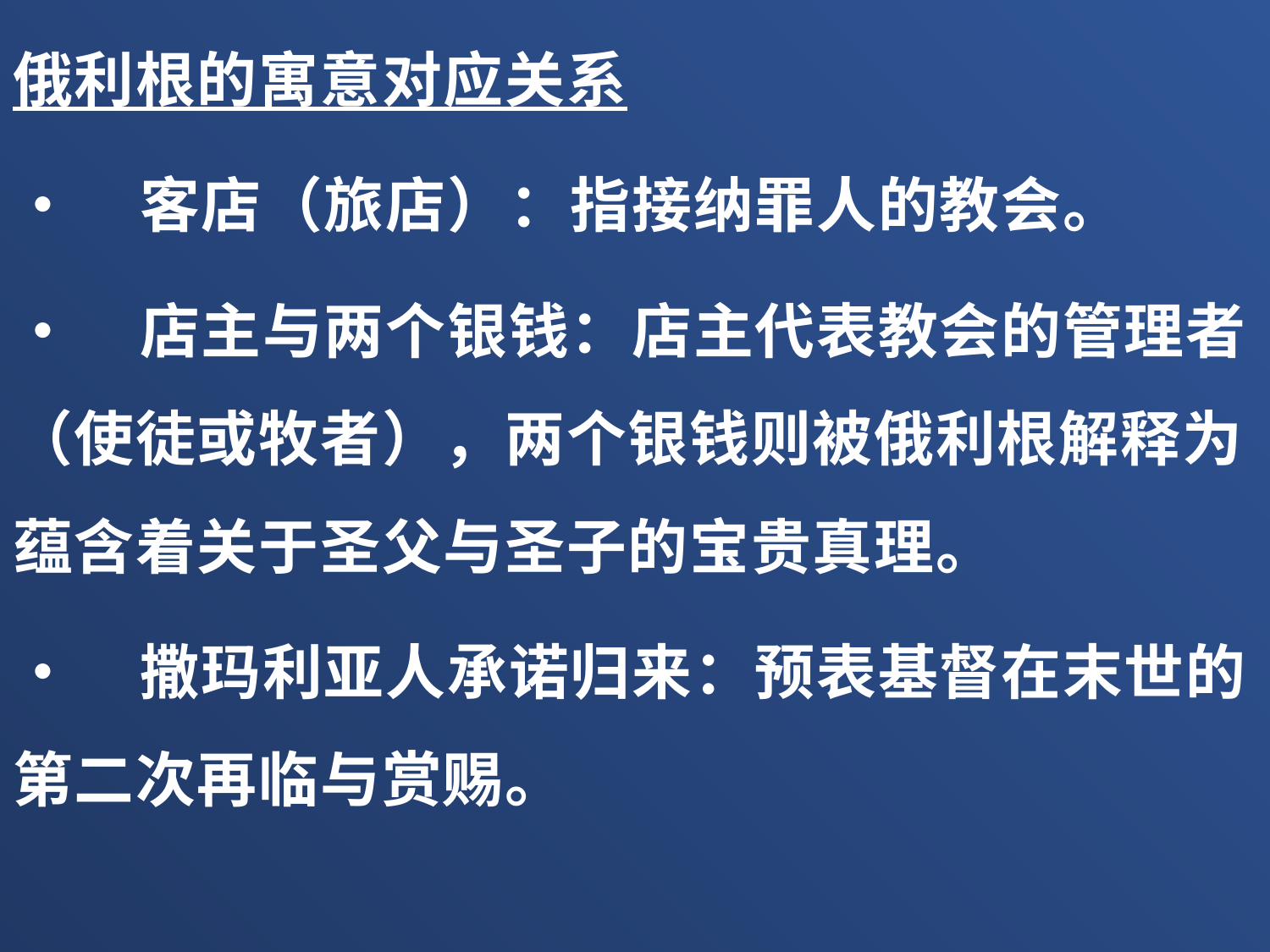

俄利根的寓意对应关系
•	客店（旅店）：指接纳罪人的教会。
•	店主与两个银钱：店主代表教会的管理者（使徒或牧者），两个银钱则被俄利根解释为蕴含着关于圣父与圣子的宝贵真理。
•	撒玛利亚人承诺归来：预表基督在末世的第二次再临与赏赐。